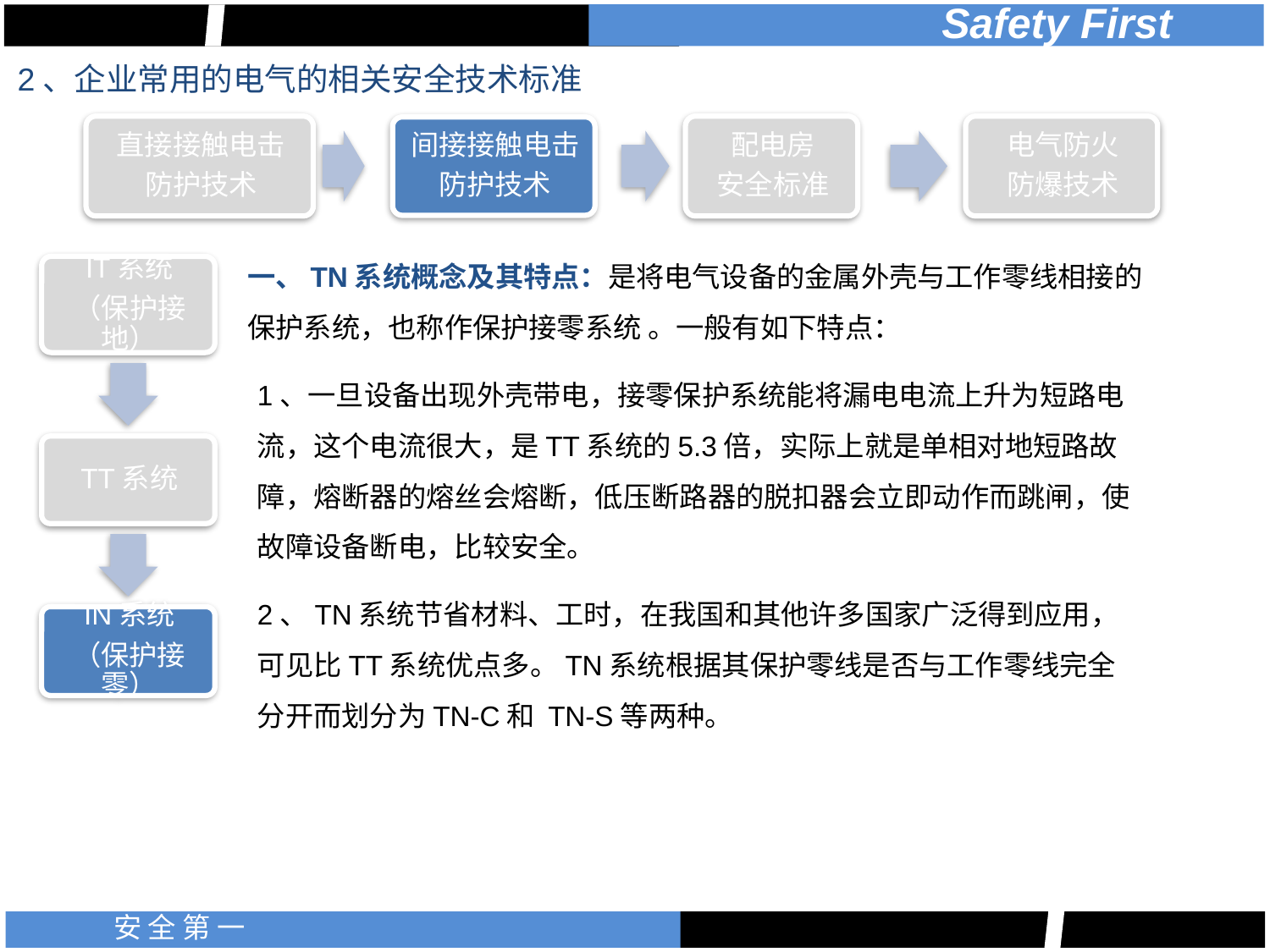

2、企业常用的电气的相关安全技术标准
直接接触电击
防护技术

间接接触电击
防护技术

配电房
安全标准

电气防火
防爆技术
一、TN系统概念及其特点：是将电气设备的金属外壳与工作零线相接的
保护系统，也称作保护接零系统 。一般有如下特点：
IT系统
（保护接地）

TT系统

IN系统
（保护接零）
1、一旦设备出现外壳带电，接零保护系统能将漏电电流上升为短路电流，这个电流很大，是TT系统的5.3倍，实际上就是单相对地短路故障，熔断器的熔丝会熔断，低压断路器的脱扣器会立即动作而跳闸，使故障设备断电，比较安全。
2、TN系统节省材料、工时，在我国和其他许多国家广泛得到应用，可见比TT系统优点多。TN系统根据其保护零线是否与工作零线完全分开而划分为TN-C和 TN-S等两种。